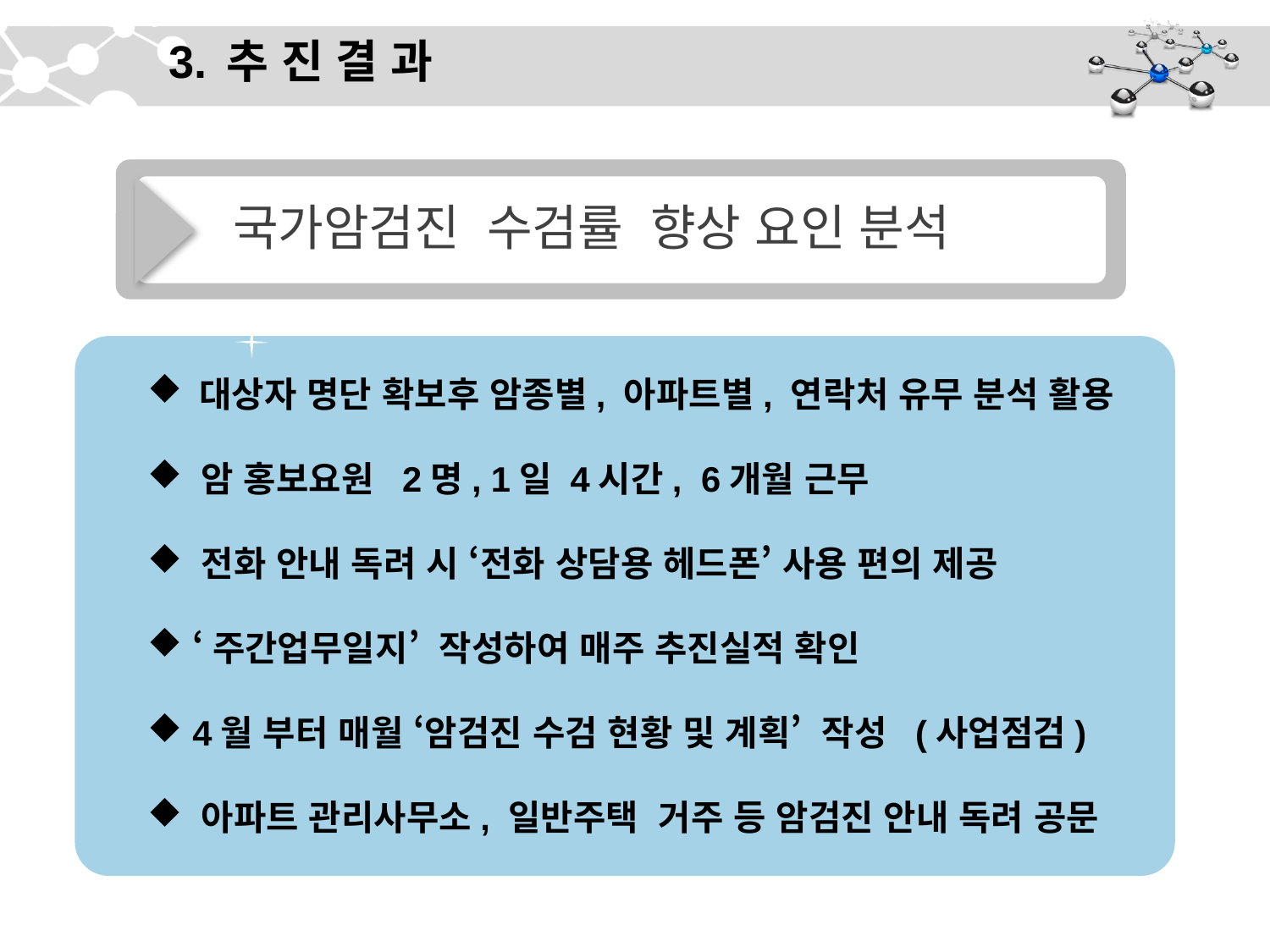

# 3. 추 진 결 과

 국가암검진  수검률  향상 요인 분석

 대상자 명단 확보후 암종별, 아파트별, 연락처 유무 분석 활용

 암 홍보요원  2명, 1일 4시간,  6개월 근무

 전화 안내 독려 시 ‘전화 상담용 헤드폰’ 사용 편의 제공

 ‘주간업무일지’  작성하여 매주 추진실적 확인

 4월 부터 매월 ‘암검진 수검 현황 및 계획’  작성  (사업점검)

 아파트 관리사무소, 일반주택  거주 등 암검진 안내 독려 공문